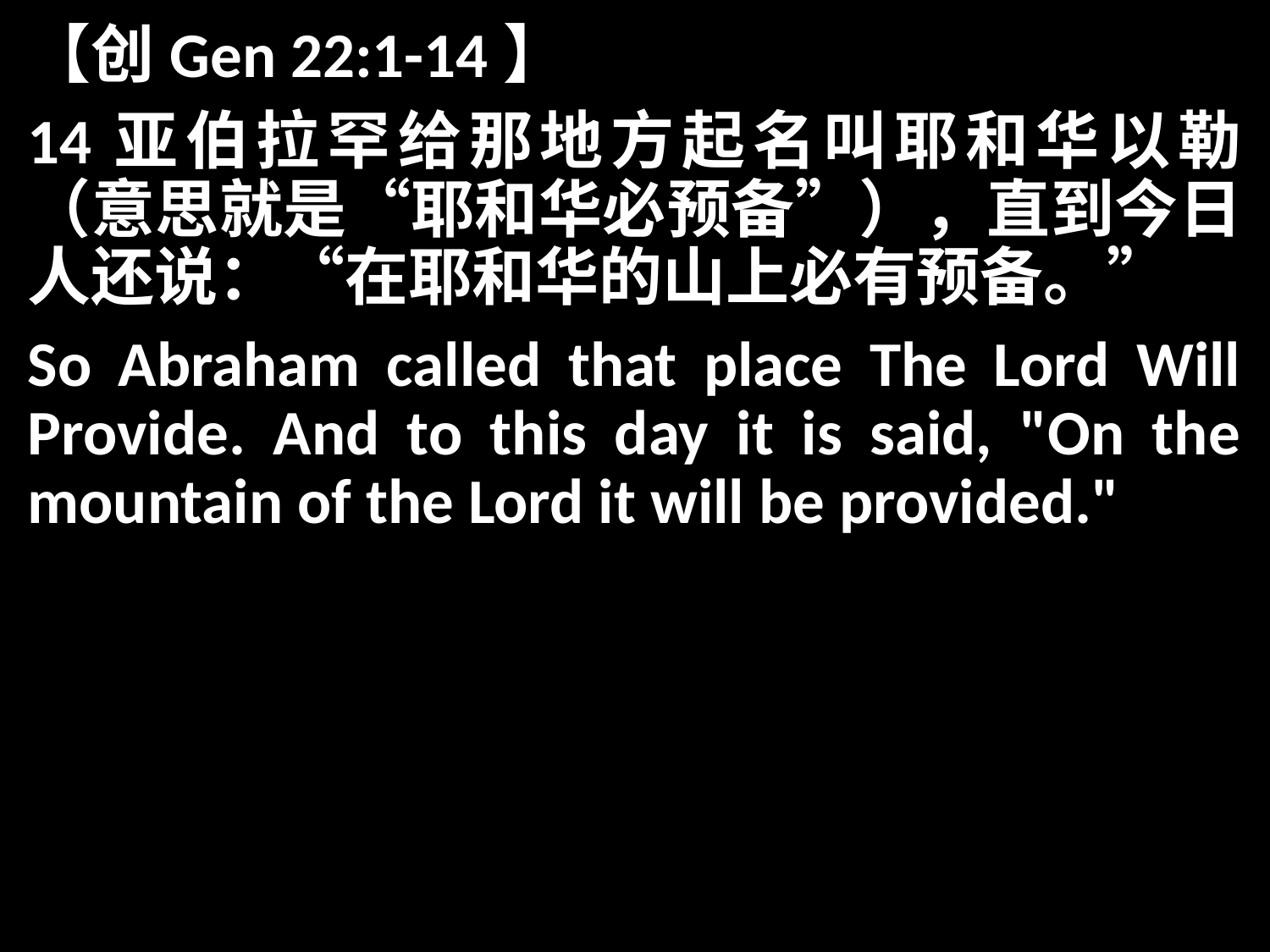

【创Gen 22:1-14】
14亚伯拉罕给那地方起名叫耶和华以勒（意思就是“耶和华必预备”），直到今日人还说：“在耶和华的山上必有预备。”
So Abraham called that place The Lord Will Provide. And to this day it is said, "On the mountain of the Lord it will be provided."